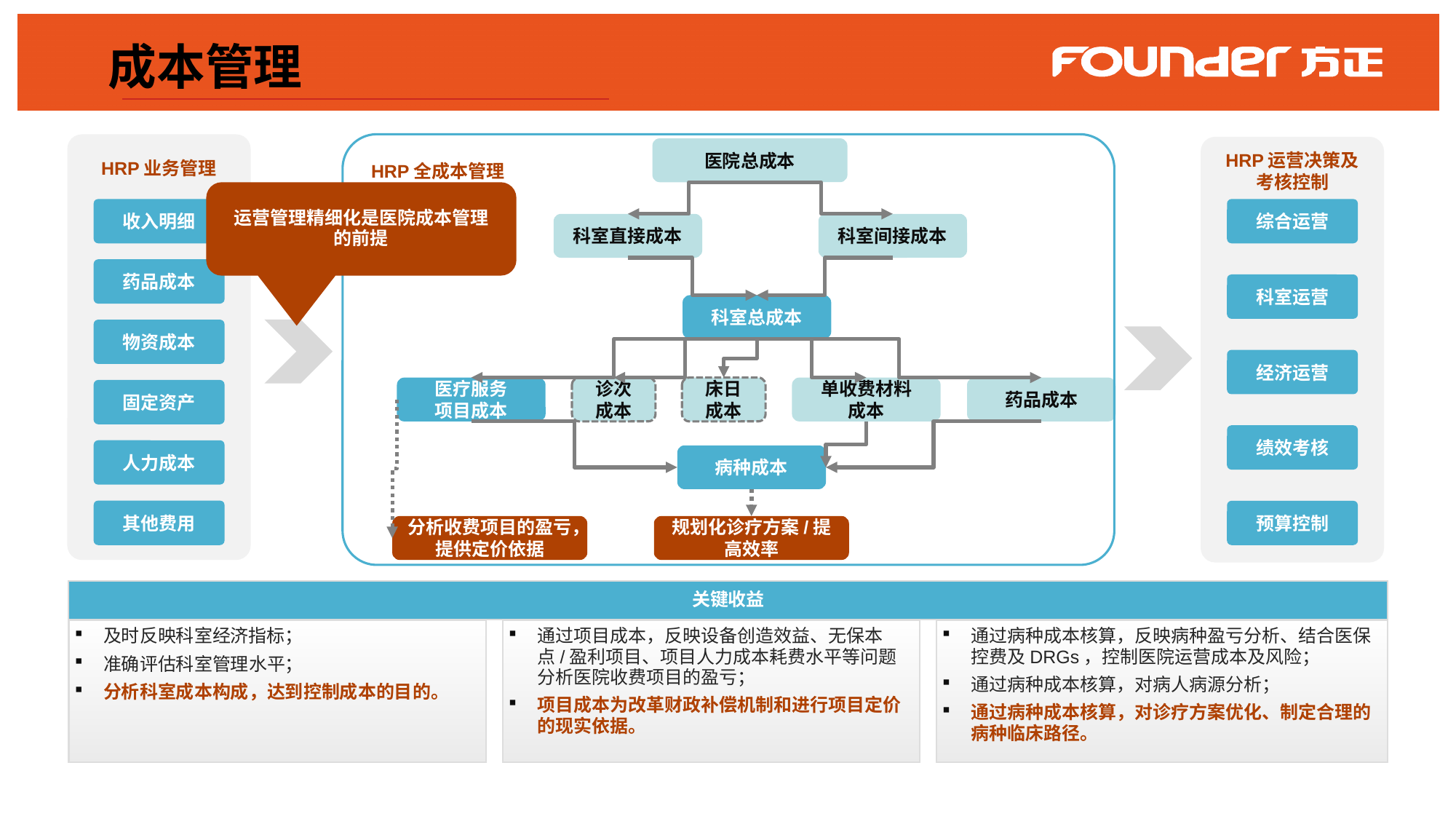

成本管理

HRP业务管理
收入明细
药品成本
物资成本
固定资产
人力成本
其他费用

医院总成本
科室直接成本
科室间接成本
科室总成本
医疗服务
项目成本
诊次
成本
床日
成本
单收费材料
成本
药品成本
病种成本
分析收费项目的盈亏，提供定价依据
规划化诊疗方案/提高效率
HRP全成本管理

HRP运营决策及
考核控制
综合运营
科室运营
经济运营
绩效考核
预算控制
运营管理精细化是医院成本管理的前提

关键收益
及时反映科室经济指标；
准确评估科室管理水平；
分析科室成本构成，达到控制成本的目的。
通过项目成本，反映设备创造效益、无保本点/盈利项目、项目人力成本耗费水平等问题分析医院收费项目的盈亏；
项目成本为改革财政补偿机制和进行项目定价的现实依据。
通过病种成本核算，反映病种盈亏分析、结合医保控费及DRGs，控制医院运营成本及风险；
通过病种成本核算，对病人病源分析；
通过病种成本核算，对诊疗方案优化、制定合理的病种临床路径。